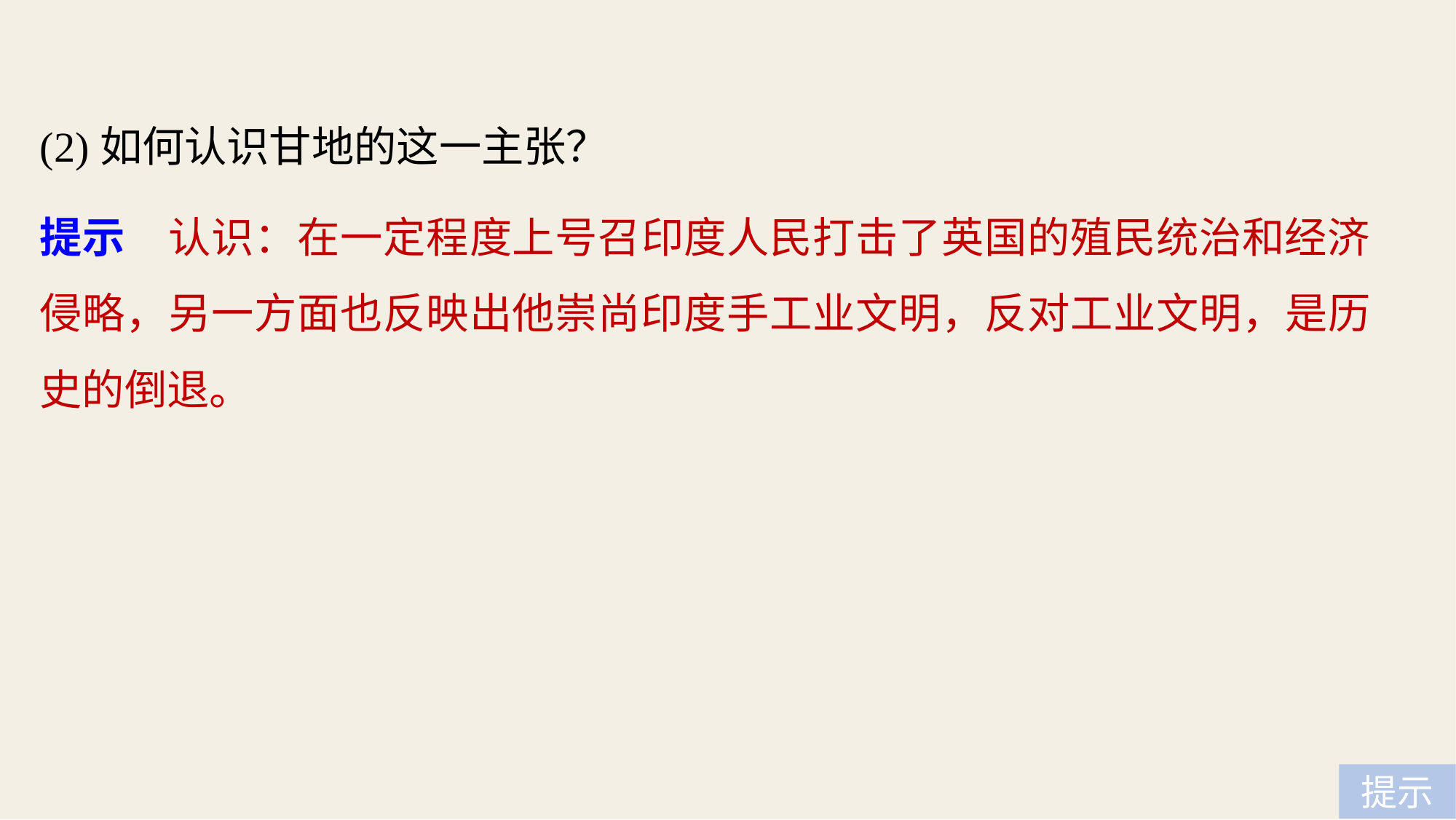

(2)如何认识甘地的这一主张？
提示　认识：在一定程度上号召印度人民打击了英国的殖民统治和经济侵略，另一方面也反映出他崇尚印度手工业文明，反对工业文明，是历史的倒退。
提示